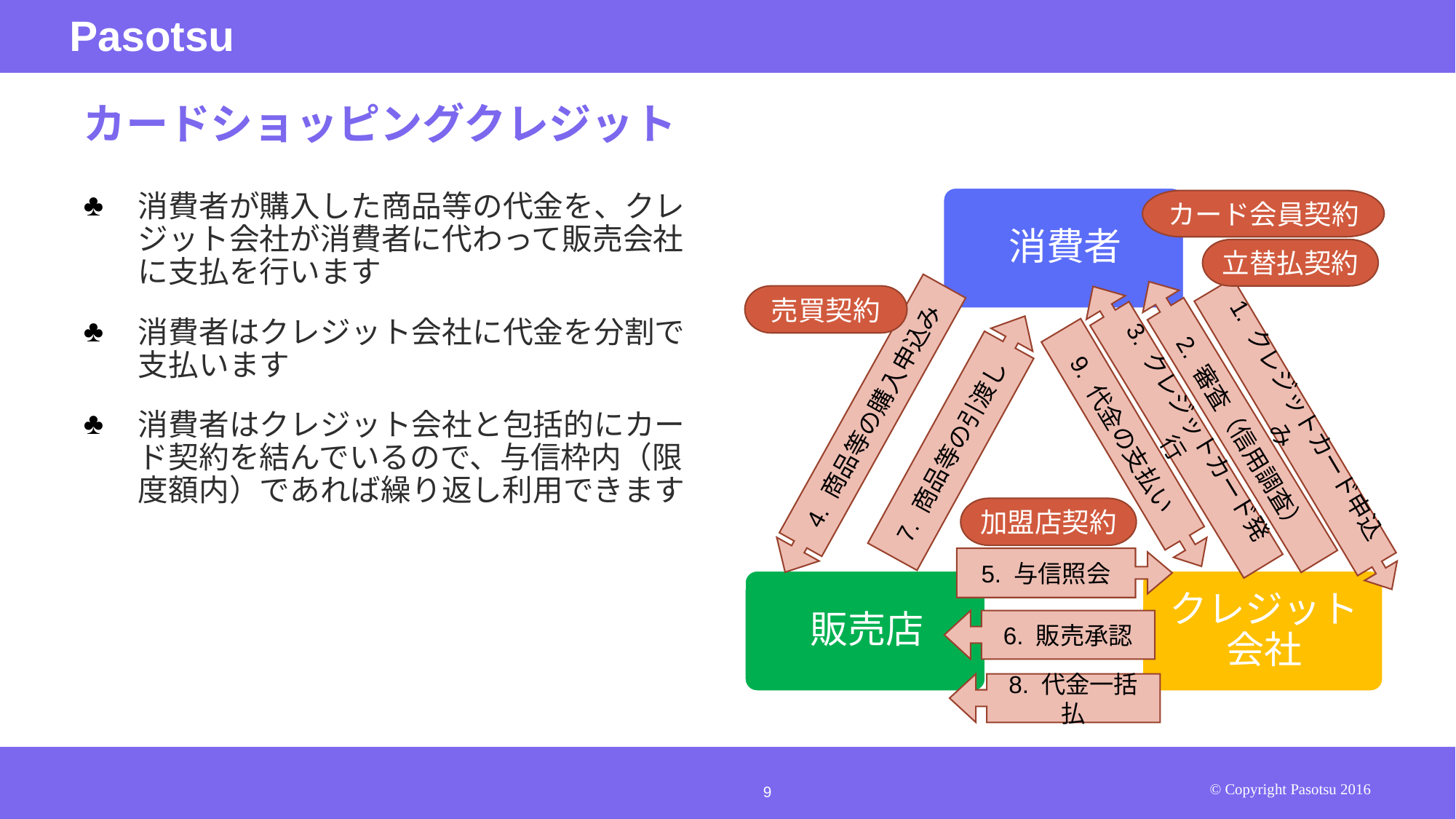

# カードショッピングクレジット
消費者

クレジット会社

販売店

消費者が購入した商品等の代金を、クレジット会社が消費者に代わって販売会社に支払を行います
消費者はクレジット会社に代金を分割で支払います
消費者はクレジット会社と包括的にカード契約を結んでいるので、与信枠内（限度額内）であれば繰り返し利用できます
カード会員契約
立替払契約
売買契約
2. 審査（信用調査）
3. クレジットカード発行
4. 商品等の購入申込み
7. 商品等の引渡し
1. クレジットカード申込み
9. 代金の支払い
加盟店契約
5. 与信照会
6. 販売承認
8. 代金一括払
© Copyright Pasotsu 2016
9